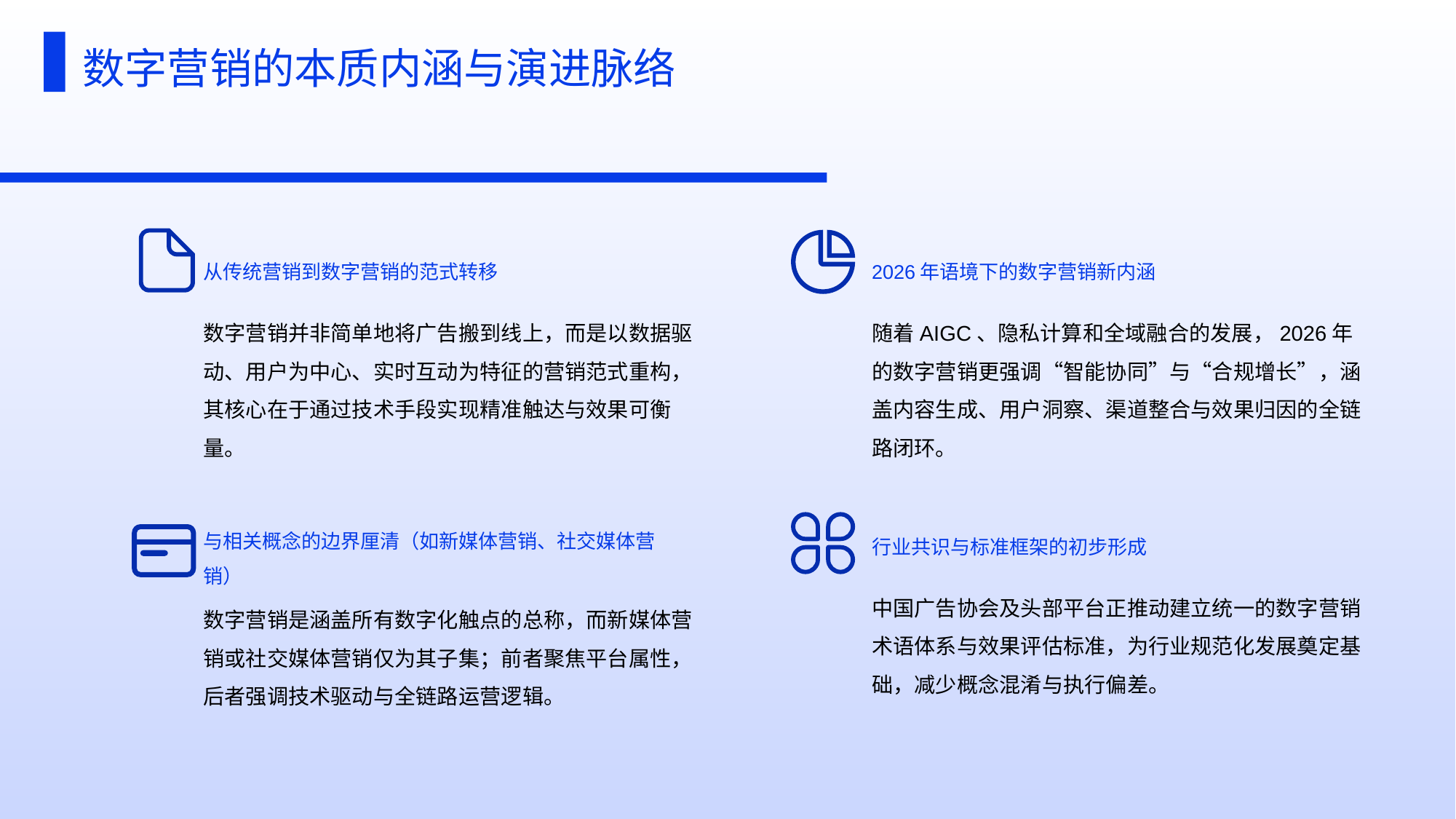

数字营销的本质内涵与演进脉络

从传统营销到数字营销的范式转移
2026年语境下的数字营销新内涵
数字营销并非简单地将广告搬到线上，而是以数据驱动、用户为中心、实时互动为特征的营销范式重构，其核心在于通过技术手段实现精准触达与效果可衡量。
随着AIGC、隐私计算和全域融合的发展，2026年的数字营销更强调“智能协同”与“合规增长”，涵盖内容生成、用户洞察、渠道整合与效果归因的全链路闭环。

行业共识与标准框架的初步形成

与相关概念的边界厘清（如新媒体营销、社交媒体营销）
中国广告协会及头部平台正推动建立统一的数字营销术语体系与效果评估标准，为行业规范化发展奠定基础，减少概念混淆与执行偏差。
数字营销是涵盖所有数字化触点的总称，而新媒体营销或社交媒体营销仅为其子集；前者聚焦平台属性，后者强调技术驱动与全链路运营逻辑。